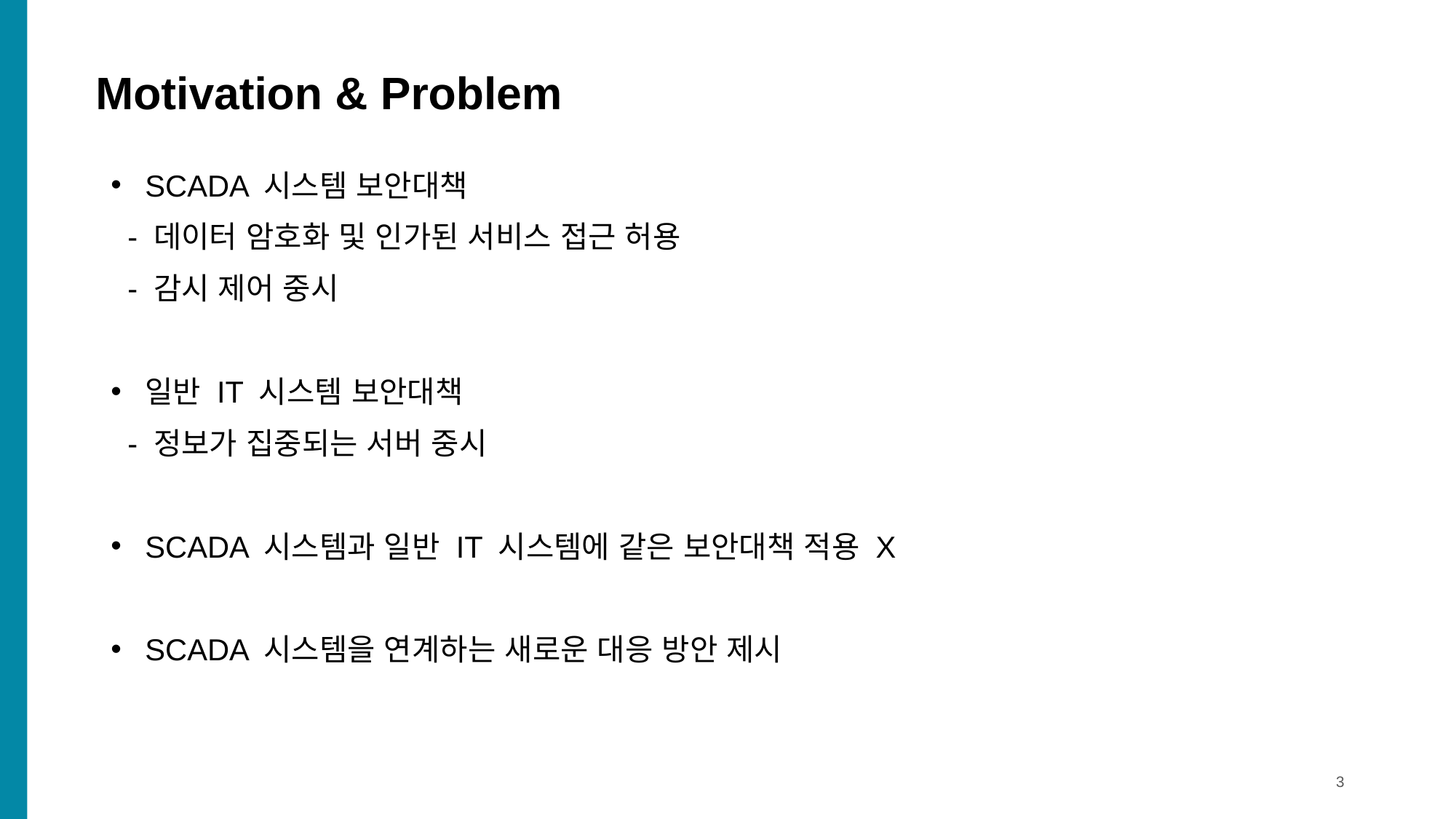

# Motivation & Problem
SCADA 시스템 보안대책
  - 데이터 암호화 및 인가된 서비스 접근 허용
  - 감시 제어 중시

일반 IT 시스템 보안대책
  - 정보가 집중되는 서버 중시

SCADA 시스템과 일반 IT 시스템에 같은 보안대책 적용 X

SCADA 시스템을 연계하는 새로운 대응 방안 제시
3